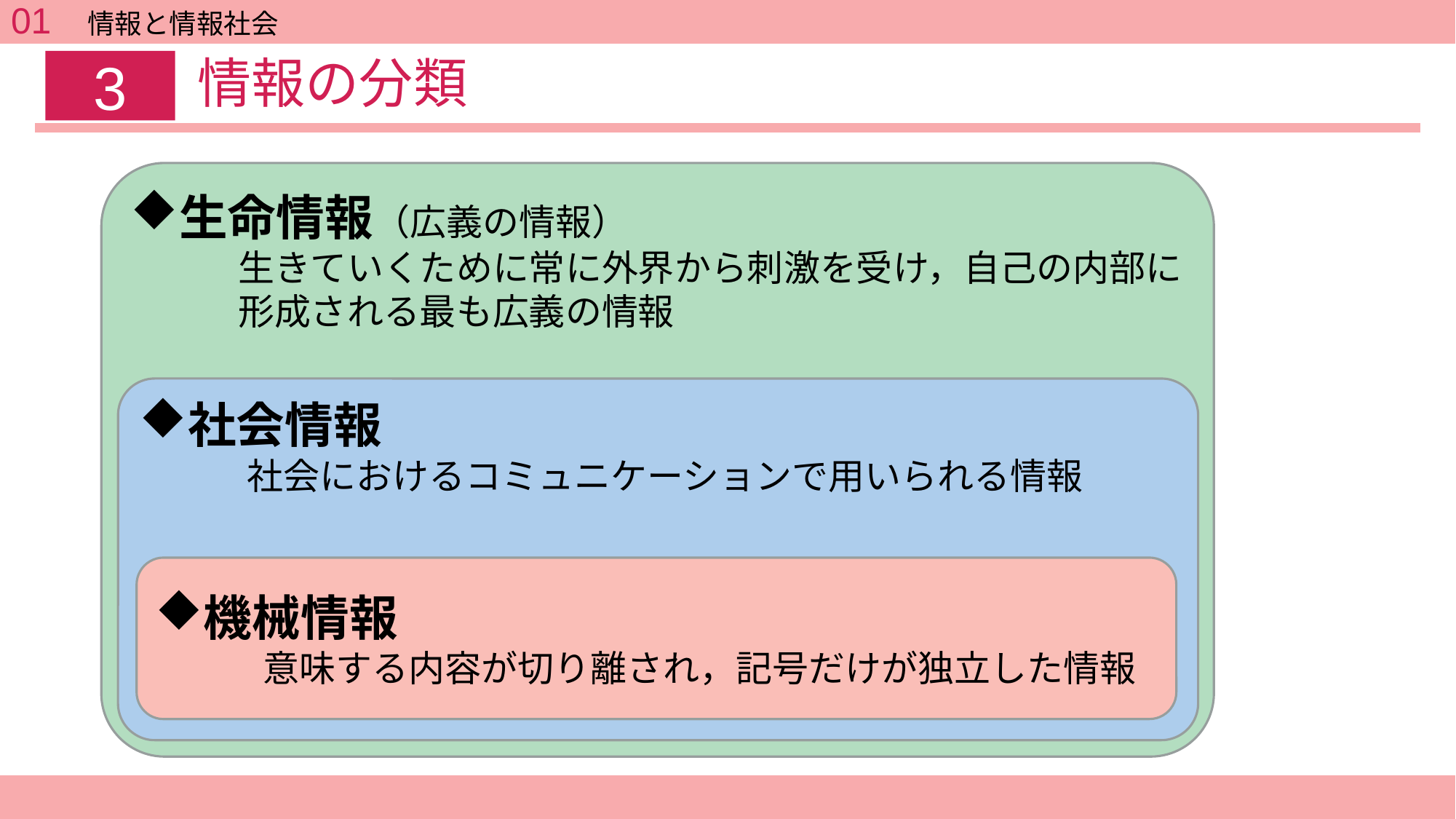

01　情報と情報社会
# 情報の分類
3
生命情報（広義の情報）
生きていくために常に外界から刺激を受け，自己の内部に形成される最も広義の情報
社会情報
社会におけるコミュニケーションで用いられる情報
機械情報
意味する内容が切り離され，記号だけが独立した情報